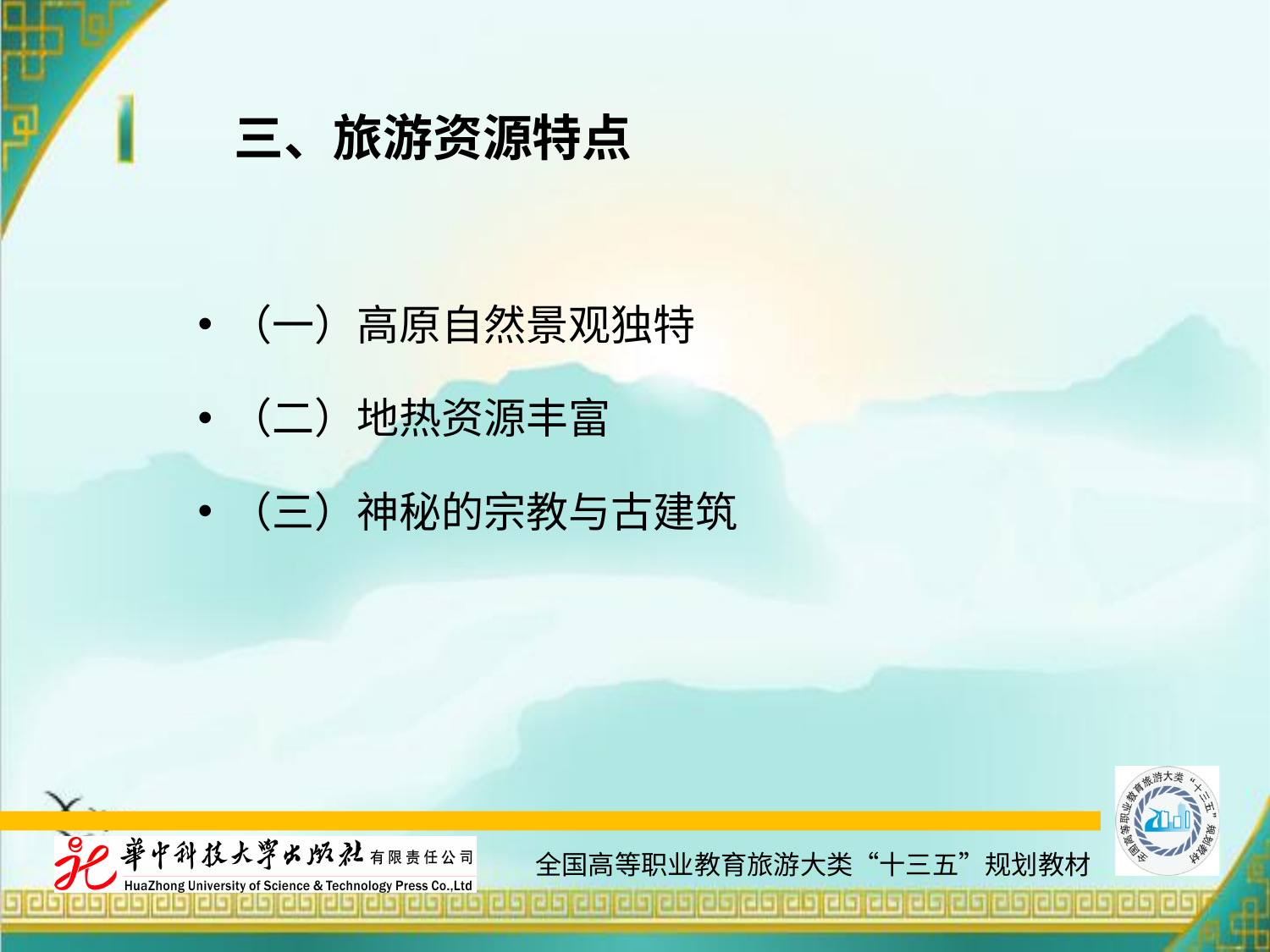

# 三、旅游资源特点
（一）高原自然景观独特
（二）地热资源丰富
（三）神秘的宗教与古建筑